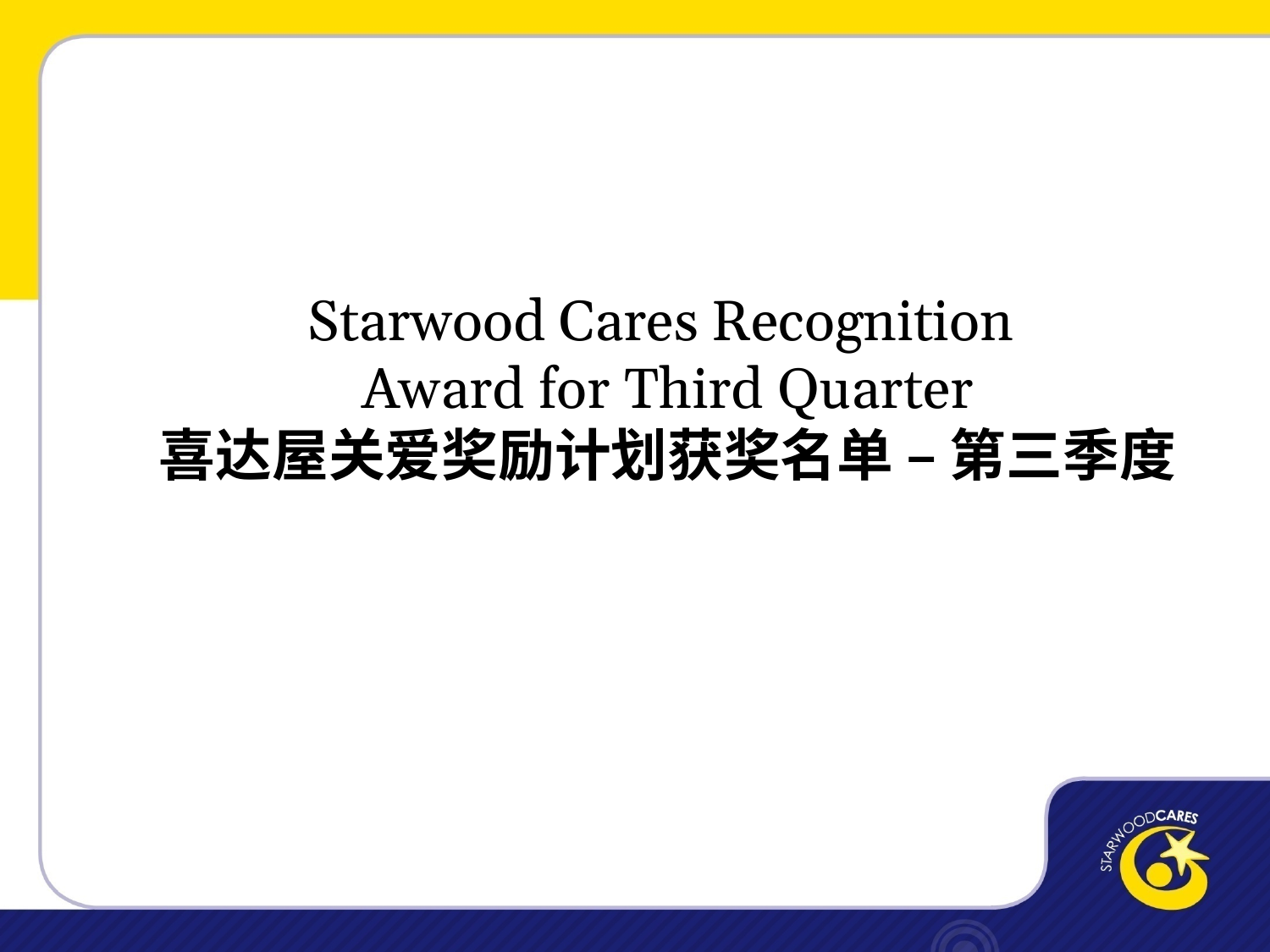

Starwood Cares Recognition
Award for Third Quarter
喜达屋关爱奖励计划获奖名单 – 第三季度